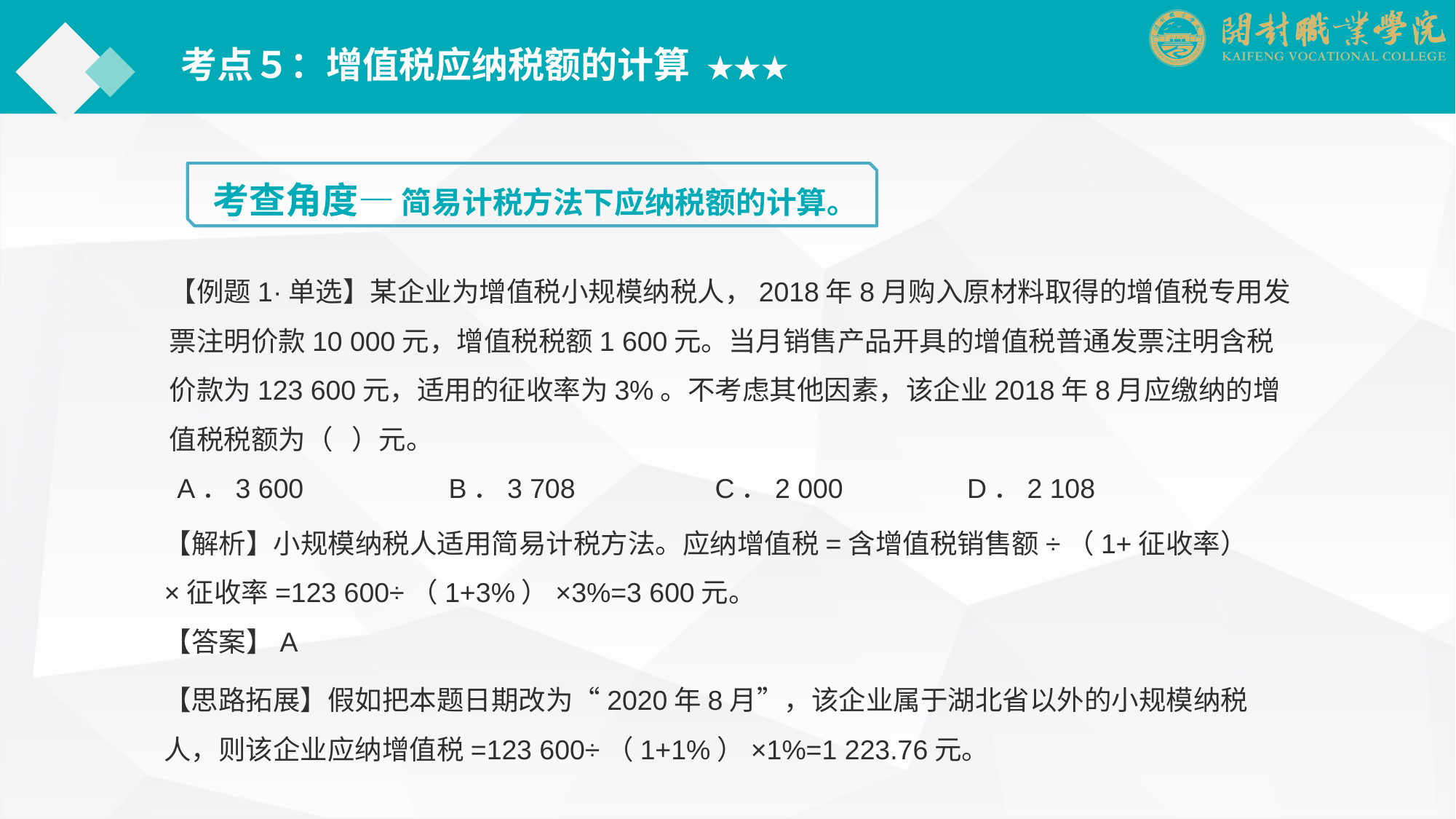

考点５：增值税应纳税额的计算  ★★★

考查角度— 简易计税方法下应纳税额的计算。
【例题1·单选】某企业为增值税小规模纳税人，2018年8月购入原材料取得的增值税专用发票注明价款10 000元，增值税税额1 600元。当月销售产品开具的增值税普通发票注明含税价款为123 600元，适用的征收率为3%。不考虑其他因素，该企业2018年8月应缴纳的增值税税额为（   ）元。
 A．3 600	　　B．3 708		C．2 000	　D．2 108
【解析】小规模纳税人适用简易计税方法。应纳增值税=含增值税销售额÷（1+征收率）×征收率=123 600÷（1+3%）×3%=3 600元。
【答案】A
【思路拓展】假如把本题日期改为“2020年8月”，该企业属于湖北省以外的小规模纳税人，则该企业应纳增值税=123 600÷（1+1%）×1%=1 223.76元。